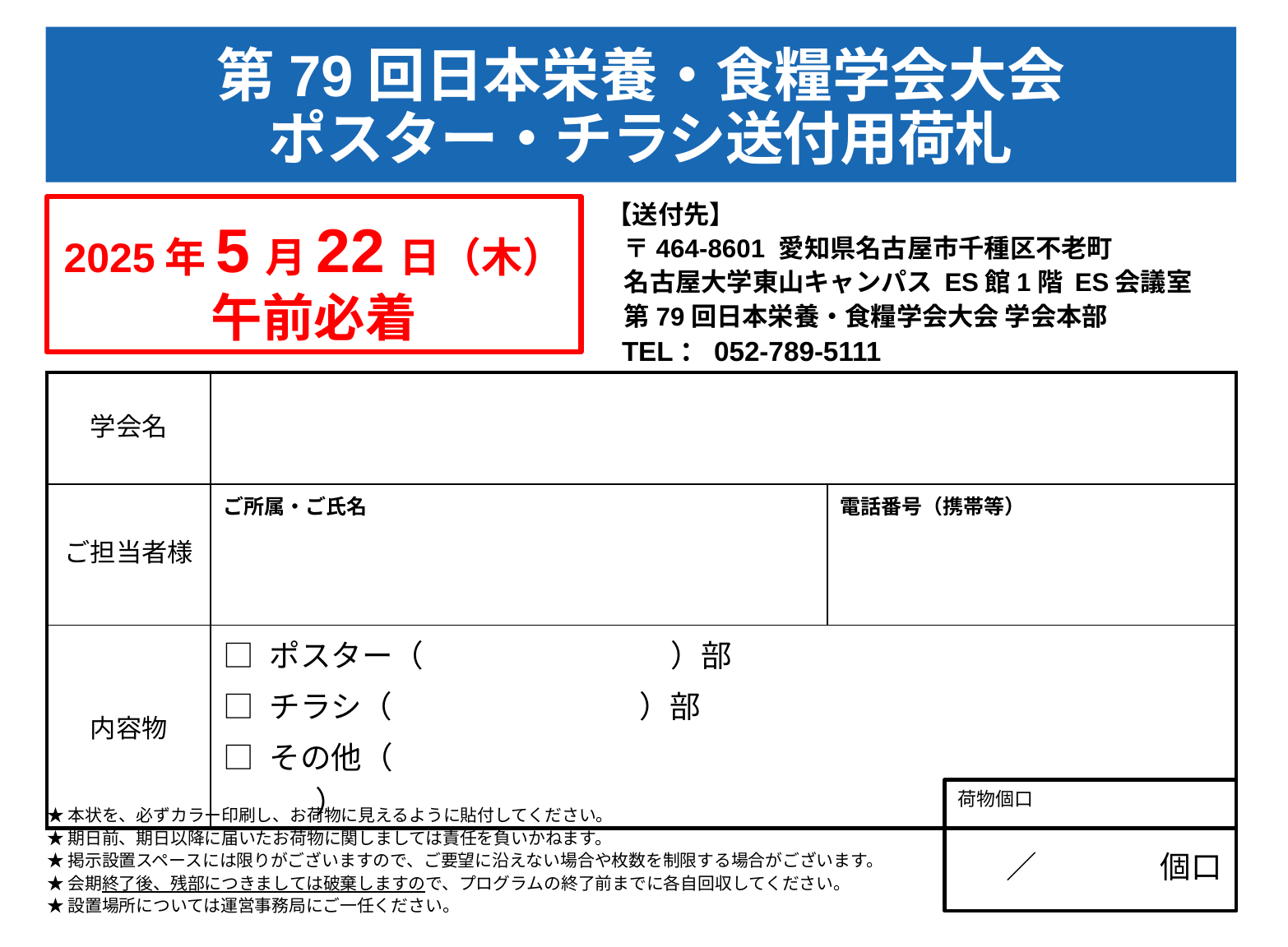

第79回日本栄養・食糧学会大会
ポスター・チラシ送付用荷札
【送付先】
  〒464-8601 愛知県名古屋市千種区不老町
  名古屋大学東山キャンパス ES館1階 ES会議室
  第79回日本栄養・食糧学会大会 学会本部
  TEL：052-789-5111
2025年5月22日（木）
午前必着
| 学会名 |  |  |
| --- | --- | --- |
| ご担当者様 | ご所属・ご氏名 | 電話番号（携帯等） |
| 内容物 | □ ポスター（　　　　　　　　）部 □ チラシ（　　　　　　　　）部 □ その他（　　　　　　　　　　　　　　　　　　　　　　　　　　　　　） |  |

荷物個口
★本状を、必ずカラー印刷し、お荷物に見えるように貼付してください。
★期日前、期日以降に届いたお荷物に関しましては責任を負いかねます。
★掲示設置スペースには限りがございますので、ご要望に沿えない場合や枚数を制限する場合がございます。
★会期終了後、残部につきましては破棄しますので、プログラムの終了前までに各自回収してください。
★設置場所については運営事務局にご一任ください。
／　　　　個口